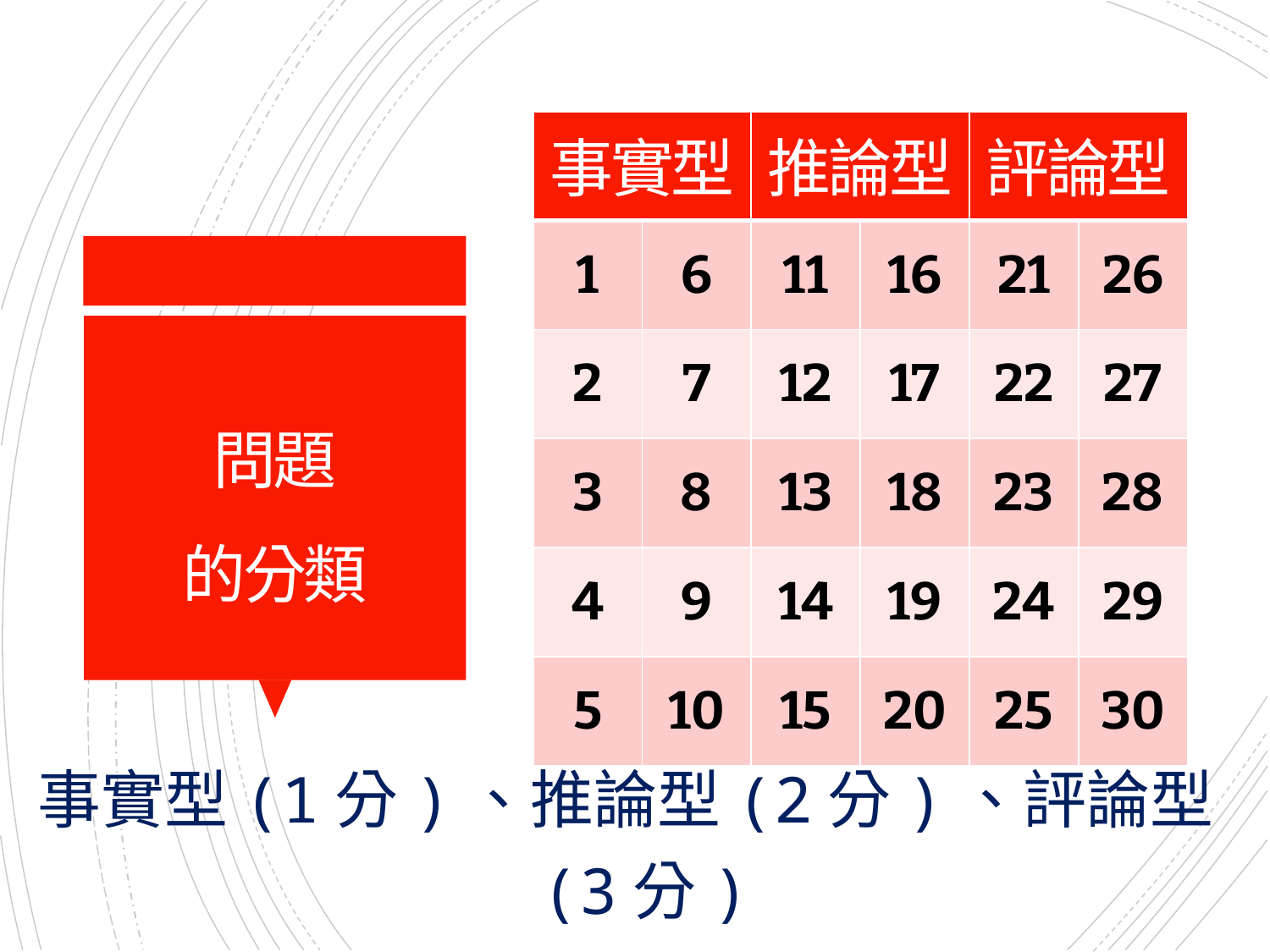

| 事實型 |  | 推論型 |  | 評論型 |  |
| --- | --- | --- | --- | --- | --- |
| 1 | 6 | 11 | 16 | 21 | 26 |
| 2 | 7 | 12 | 17 | 22 | 27 |
| 3 | 8 | 13 | 18 | 23 | 28 |
| 4 | 9 | 14 | 19 | 24 | 29 |
| 5 | 10 | 15 | 20 | 25 | 30 |
# 問題 的分類
事實型(1分)、推論型(2分)、評論型(3分)